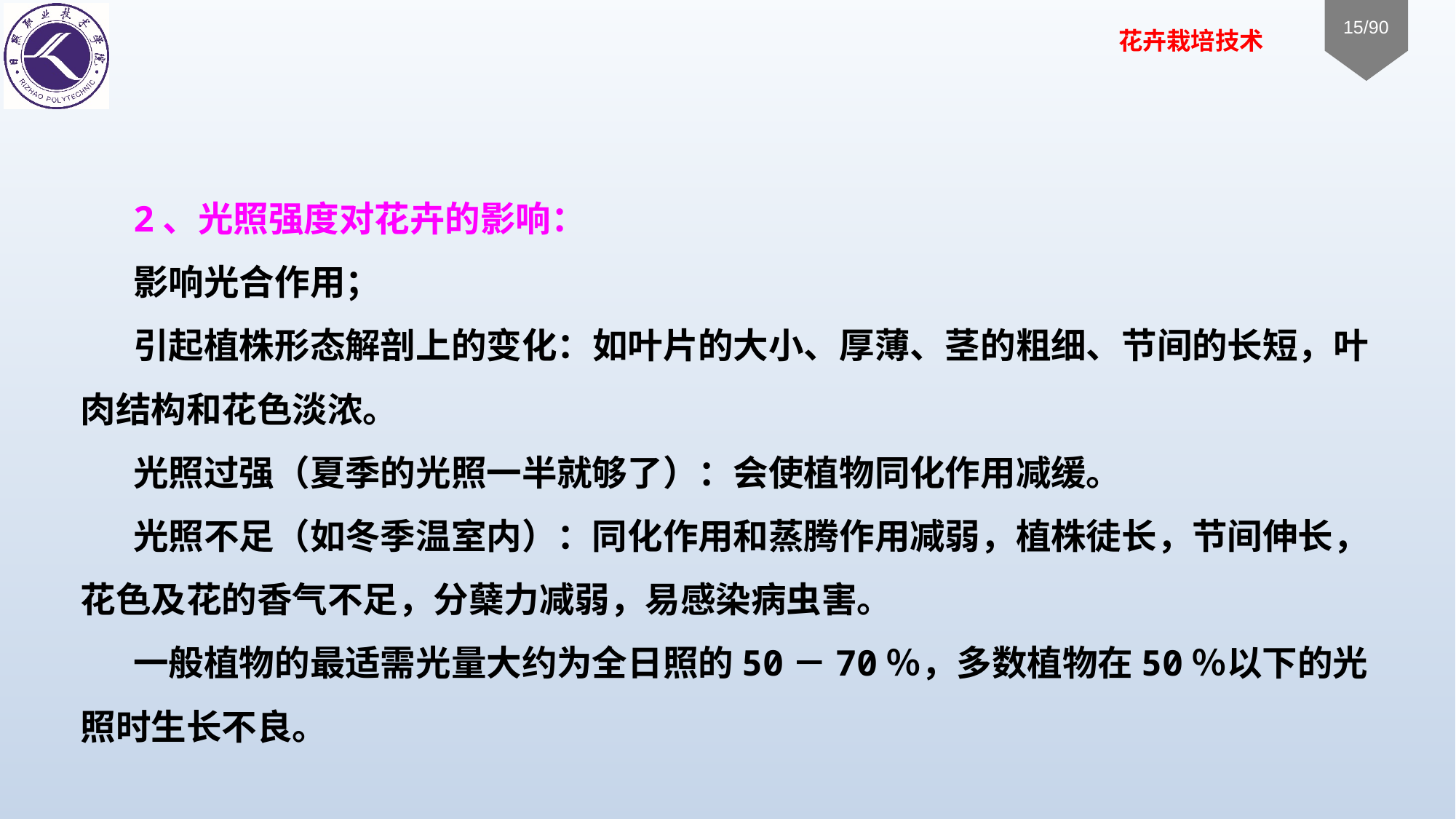

2、光照强度对花卉的影响：
影响光合作用；
引起植株形态解剖上的变化：如叶片的大小、厚薄、茎的粗细、节间的长短，叶肉结构和花色淡浓。
光照过强（夏季的光照一半就够了）：会使植物同化作用减缓。
光照不足（如冬季温室内）：同化作用和蒸腾作用减弱，植株徒长，节间伸长，花色及花的香气不足，分蘖力减弱，易感染病虫害。
一般植物的最适需光量大约为全日照的50－70％，多数植物在50％以下的光照时生长不良。